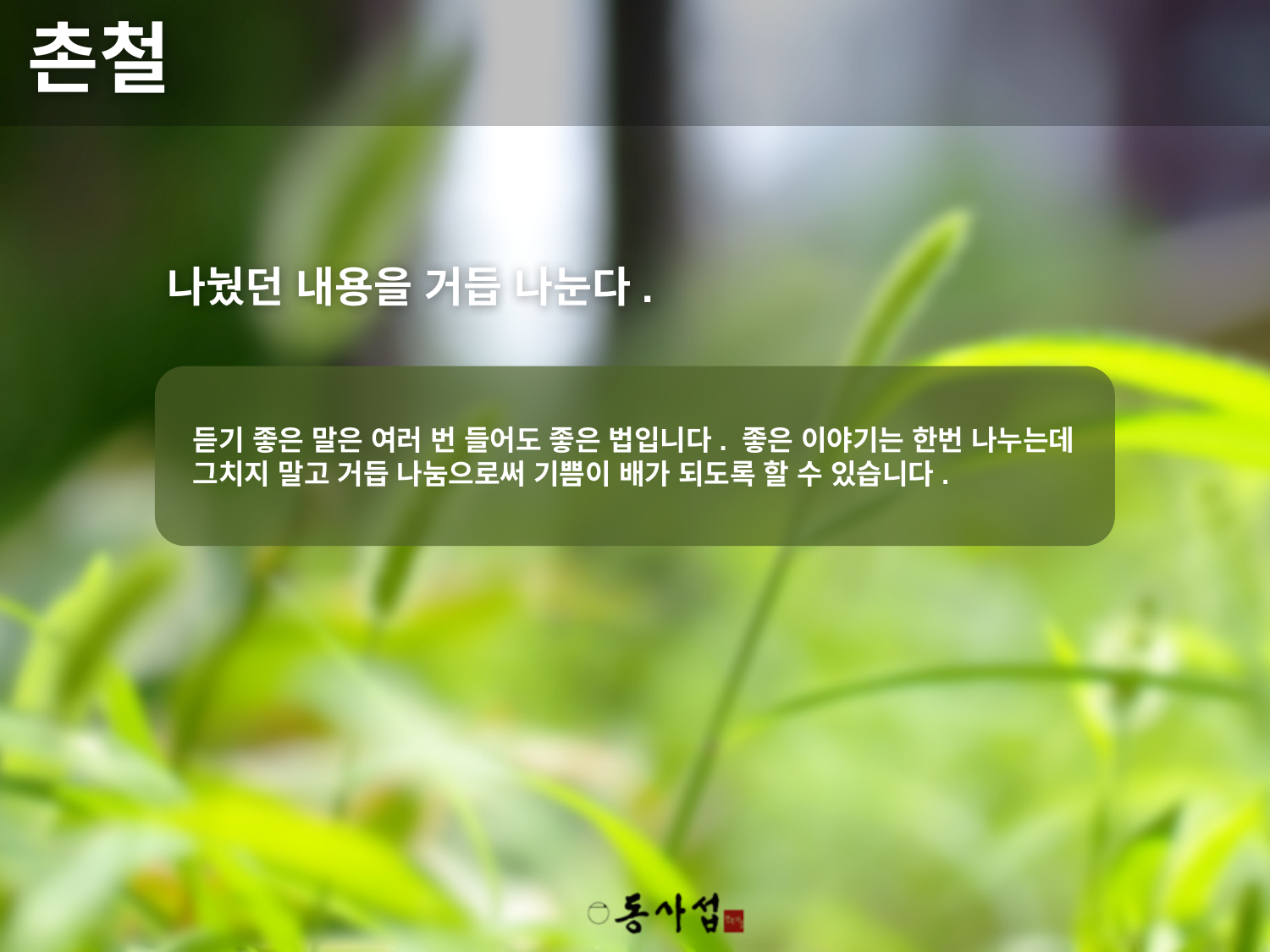

촌철
나눴던 내용을 거듭 나눈다.
듣기 좋은 말은 여러 번 들어도 좋은 법입니다. 좋은 이야기는 한번 나누는데 그치지 말고 거듭 나눔으로써 기쁨이 배가 되도록 할 수 있습니다.